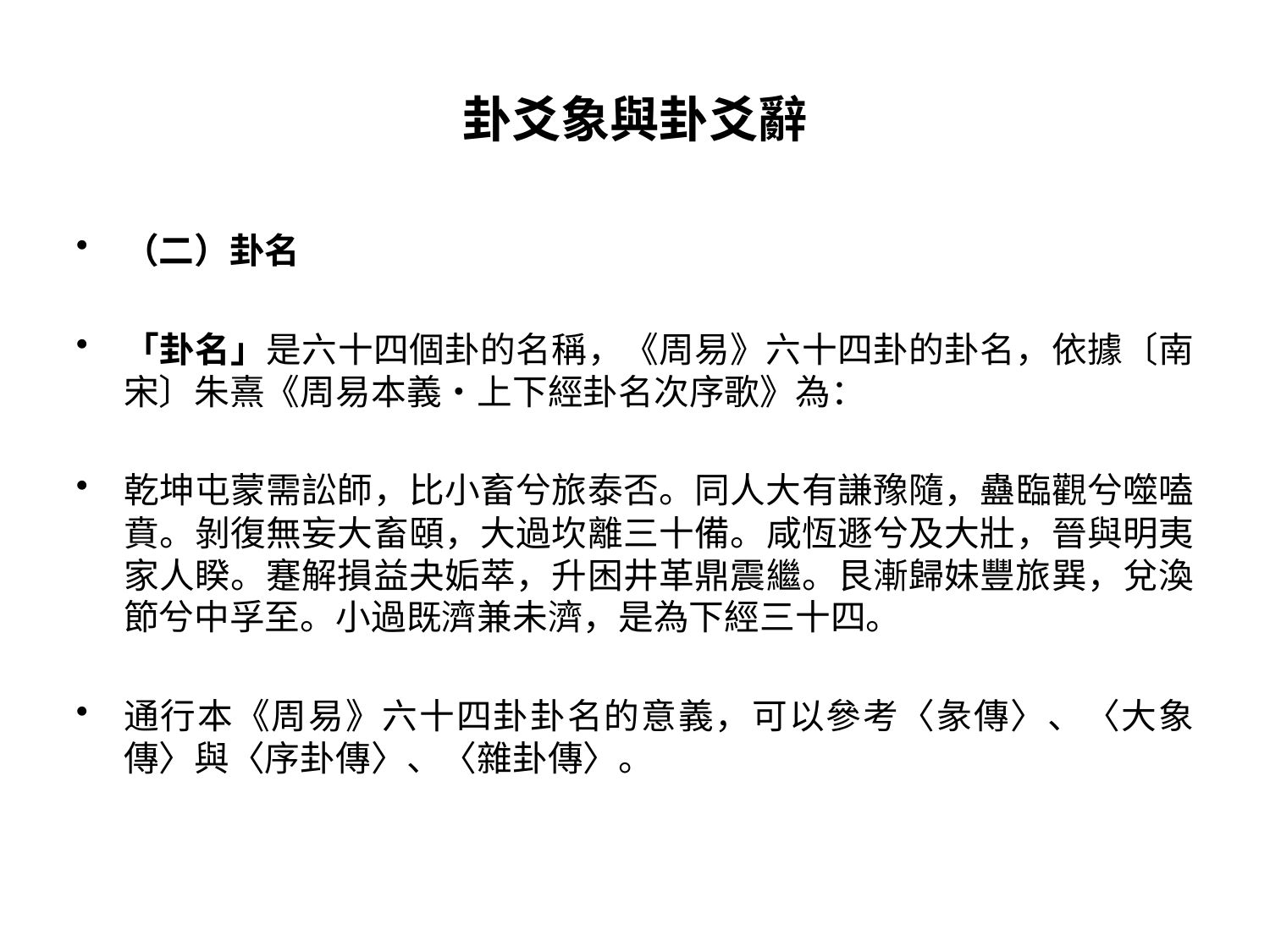

# 卦爻象與卦爻辭
（二）卦名

「卦名」是六十四個卦的名稱，《周易》六十四卦的卦名，依據〔南宋〕朱熹《周易本義‧上下經卦名次序歌》為：

乾坤屯蒙需訟師，比小畜兮旅泰否。同人大有謙豫隨，蠱臨觀兮噬嗑賁。剝復無妄大畜頤，大過坎離三十備。咸恆遯兮及大壯，晉與明夷家人睽。蹇解損益夬姤萃，升困井革鼎震繼。艮漸歸妹豐旅巽，兌渙節兮中孚至。小過既濟兼未濟，是為下經三十四。

通行本《周易》六十四卦卦名的意義，可以參考〈彖傳〉、〈大象傳〉與〈序卦傳〉、〈雜卦傳〉。